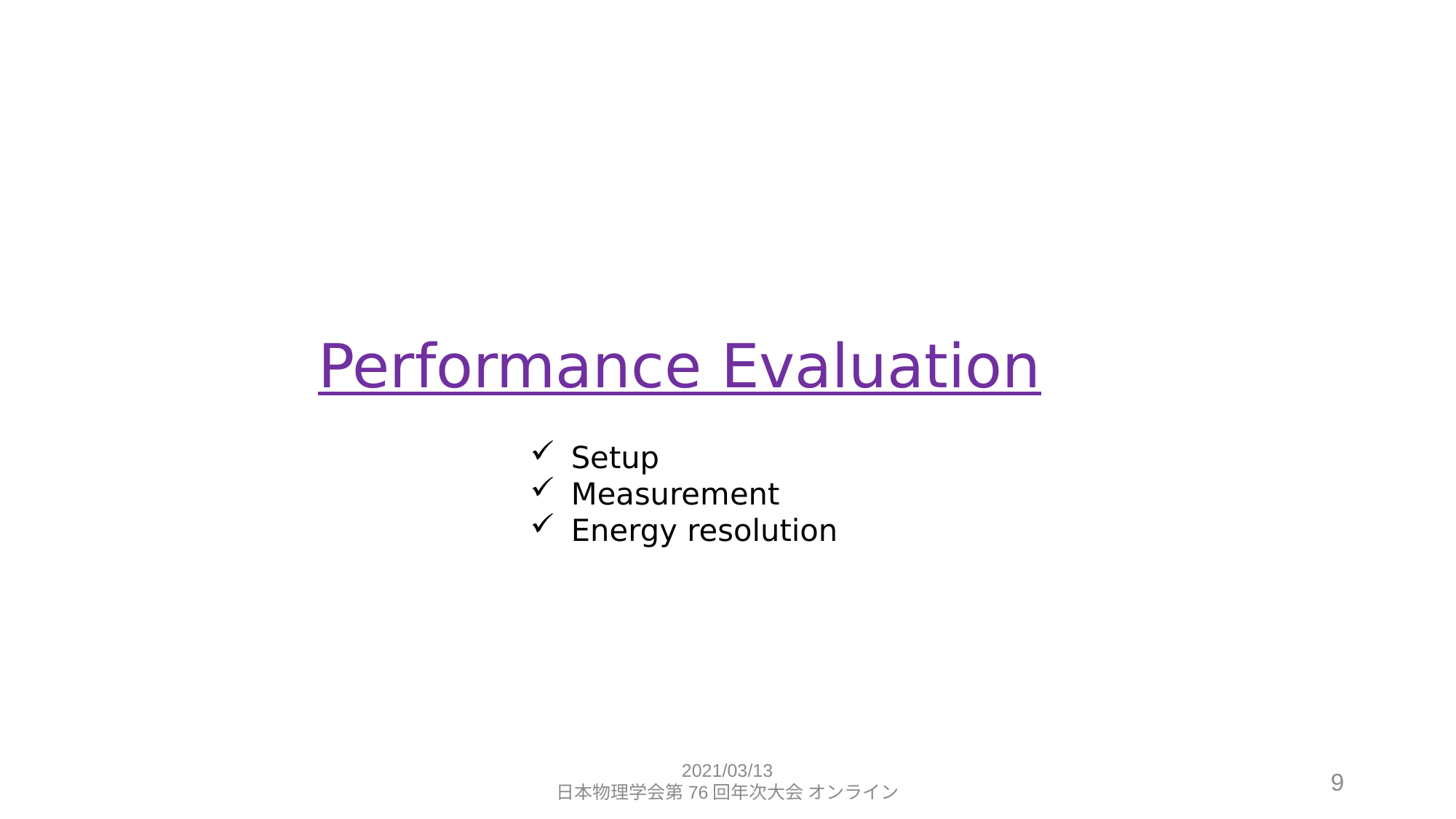

Performance Evaluation
Setup
Measurement
Energy resolution
2021/03/13
日本物理学会第76回年次大会 オンライン
9